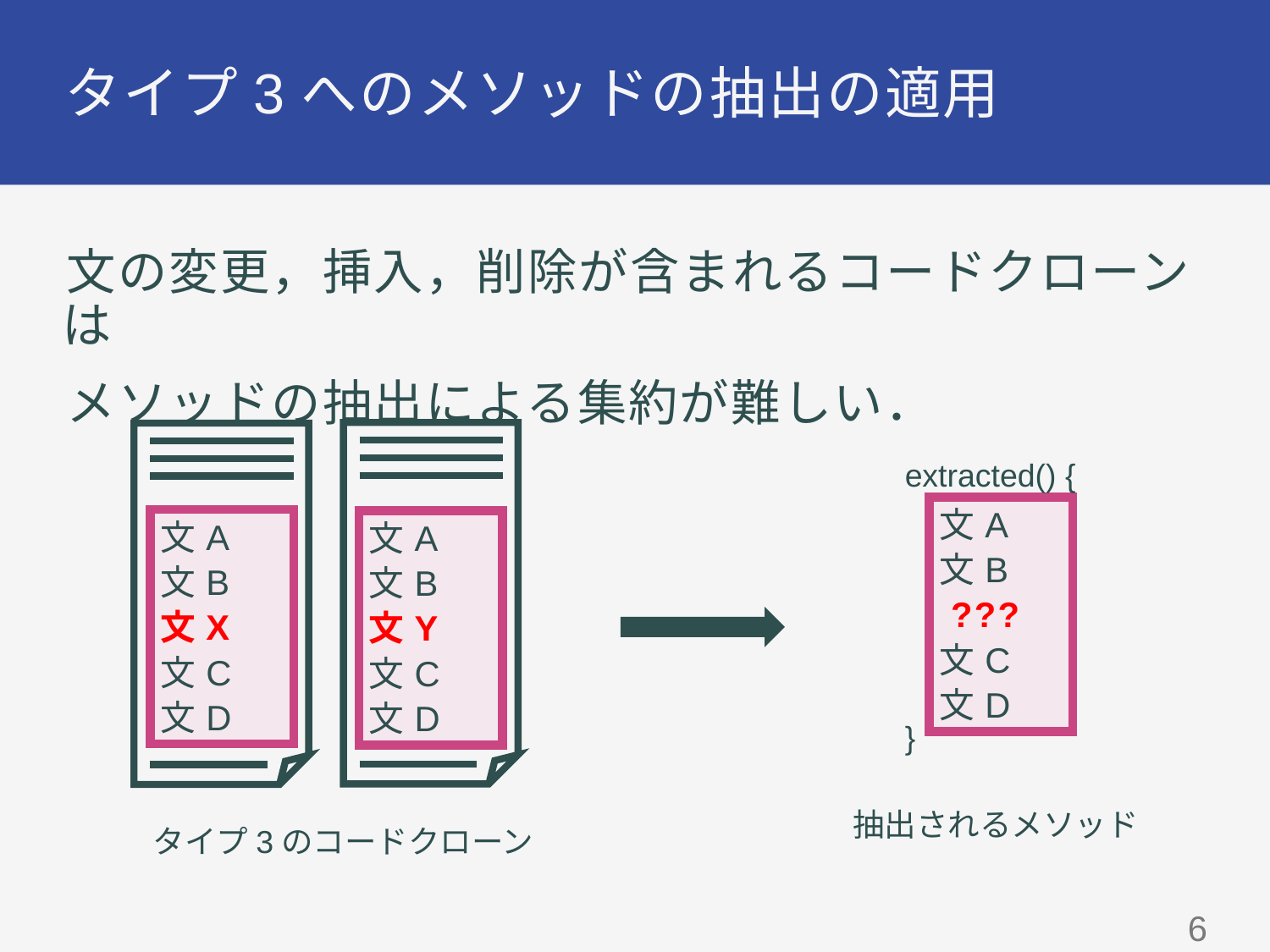

# タイプ3へのメソッドの抽出の適用
文の変更，挿入，削除が含まれるコードクローンは
メソッドの抽出による集約が難しい．

文A
文B
文Y
文C
文D

文A
文B
文X
文C
文D
extracted() {
文A
文B
 ???
文C
文D

}
抽出されるメソッド
タイプ3のコードクローン
6